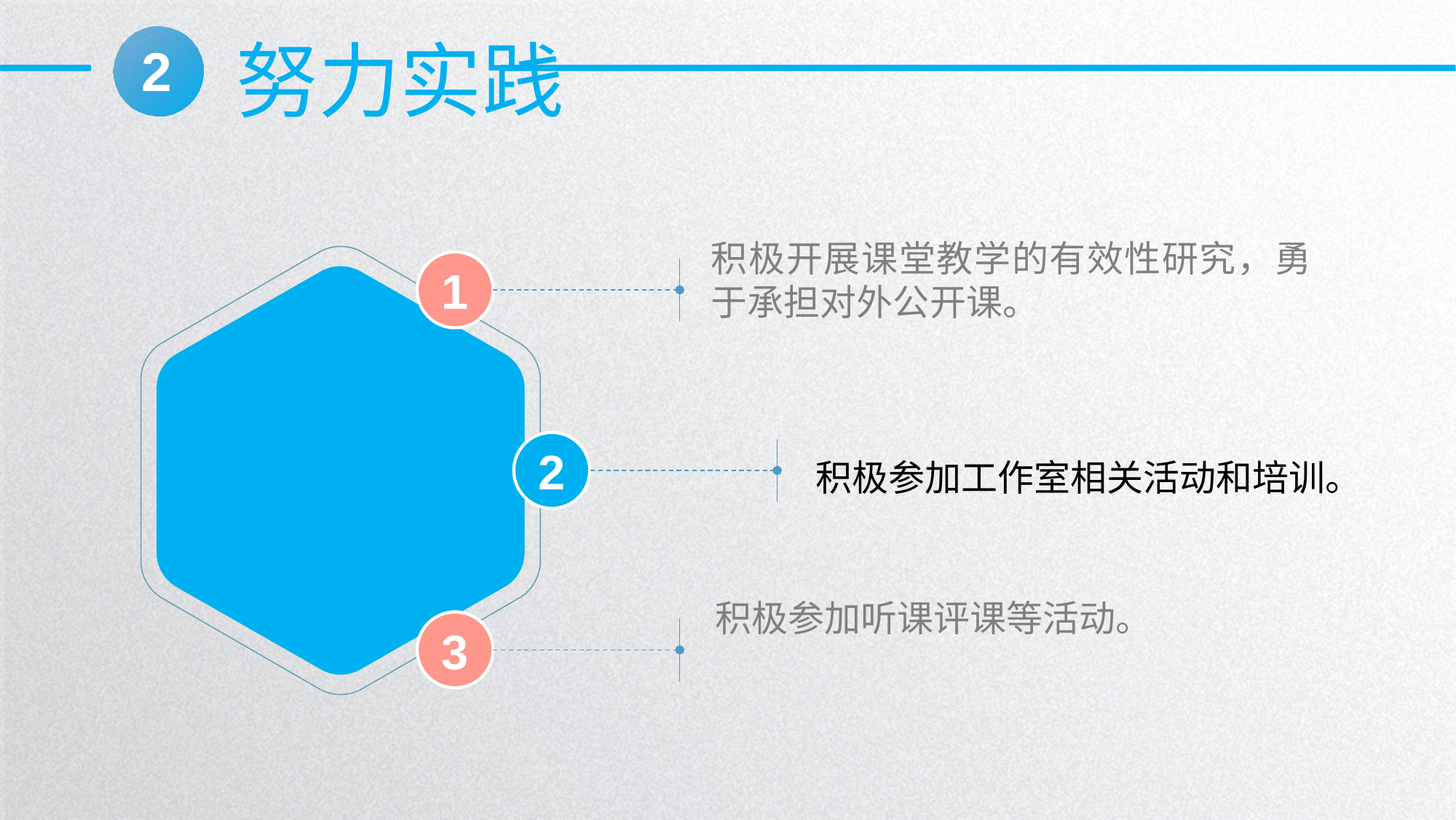

努力实践

2

积极开展课堂教学的有效性研究，勇于承担对外公开课。
1

2
积极参加听课评课等活动。
3
积极参加工作室相关活动和培训。